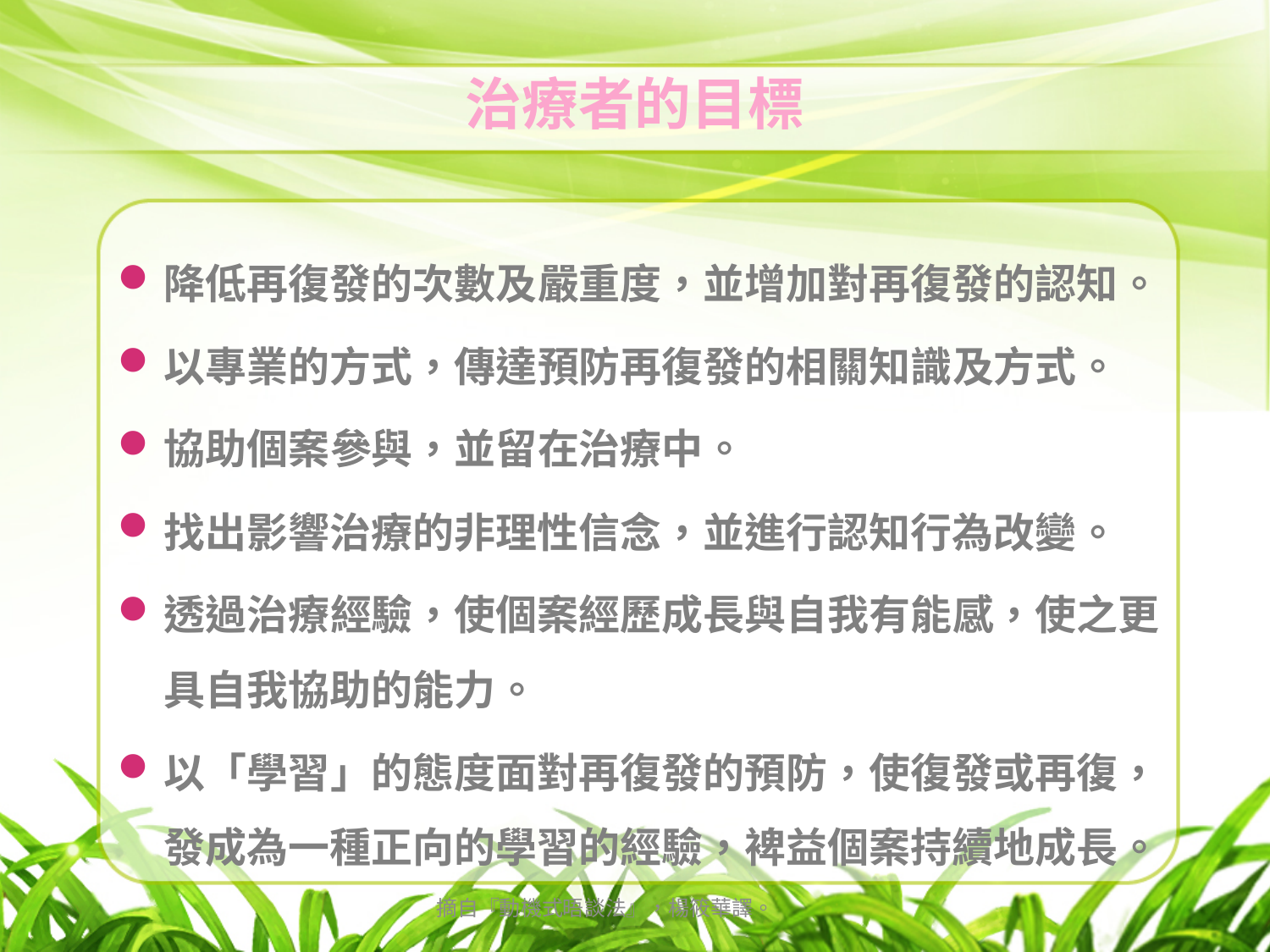

# 治療者的目標
降低再復發的次數及嚴重度，並增加對再復發的認知。
以專業的方式，傳達預防再復發的相關知識及方式。
協助個案參與，並留在治療中。
找出影響治療的非理性信念，並進行認知行為改變。
透過治療經驗，使個案經歷成長與自我有能感，使之更具自我協助的能力。
以「學習」的態度面對再復發的預防，使復發或再復，發成為一種正向的學習的經驗，裨益個案持續地成長。

摘自『動機式晤談法』，楊筱華譯。